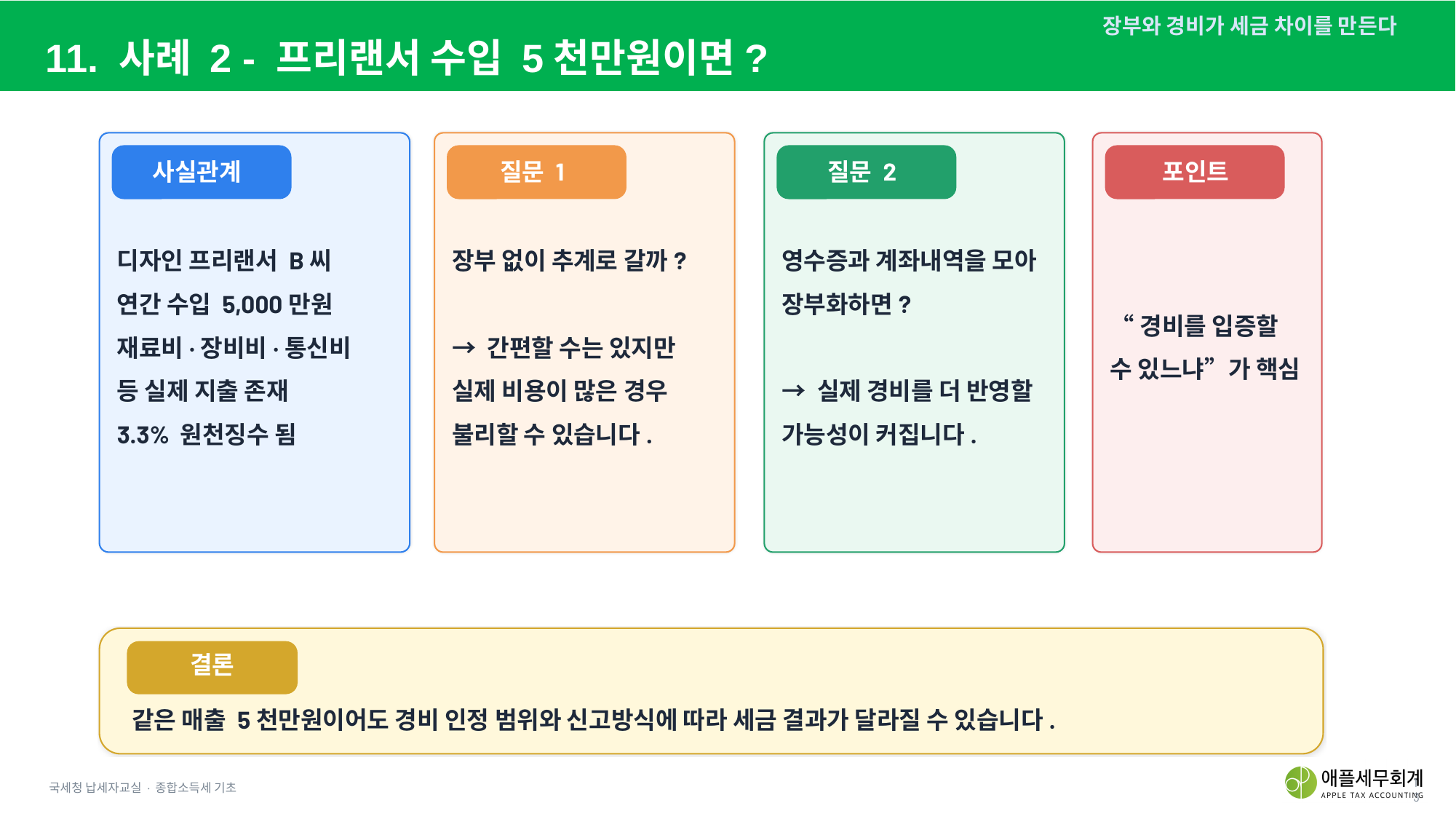

장부와 경비가 세금 차이를 만든다
11. 사례 2 - 프리랜서 수입 5천만원이면?

사실관계
질문 1
질문 2
 포인트
디자인 프리랜서 B씨
연간 수입 5,000만원
재료비·장비비·통신비 등 실제 지출 존재
3.3% 원천징수 됨
장부 없이 추계로 갈까?

→ 간편할 수는 있지만 실제 비용이 많은 경우 불리할 수 있습니다.
영수증과 계좌내역을 모아 장부화하면?

→ 실제 경비를 더 반영할 가능성이 커집니다.
“경비를 입증할 수 있느냐”가 핵심

결론
같은 매출 5천만원이어도 경비 인정 범위와 신고방식에 따라 세금 결과가 달라질 수 있습니다.
국세청 납세자교실 · 종합소득세 기초
13